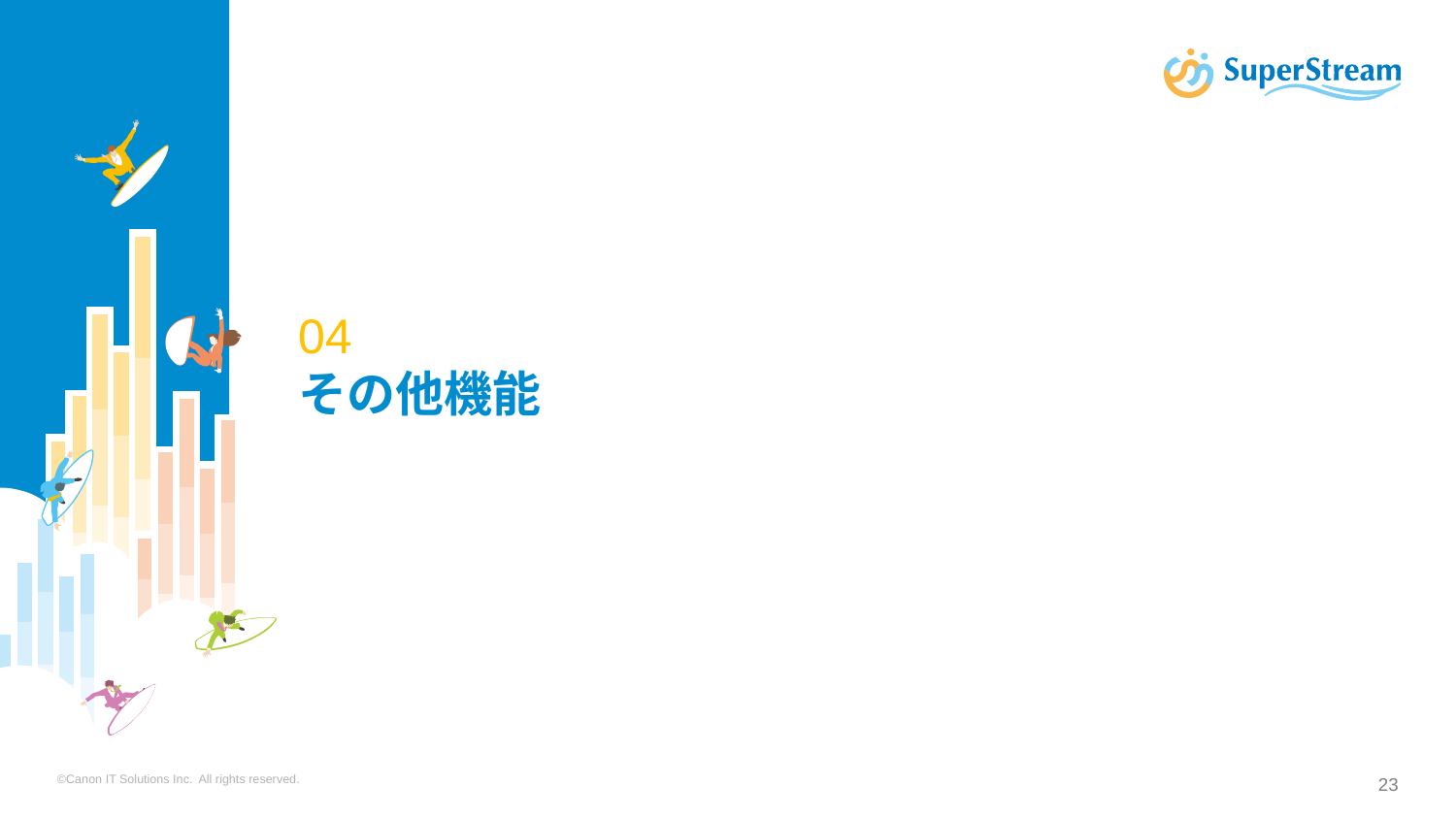

# 04 その他機能
©Canon IT Solutions Inc.  All rights reserved.
23